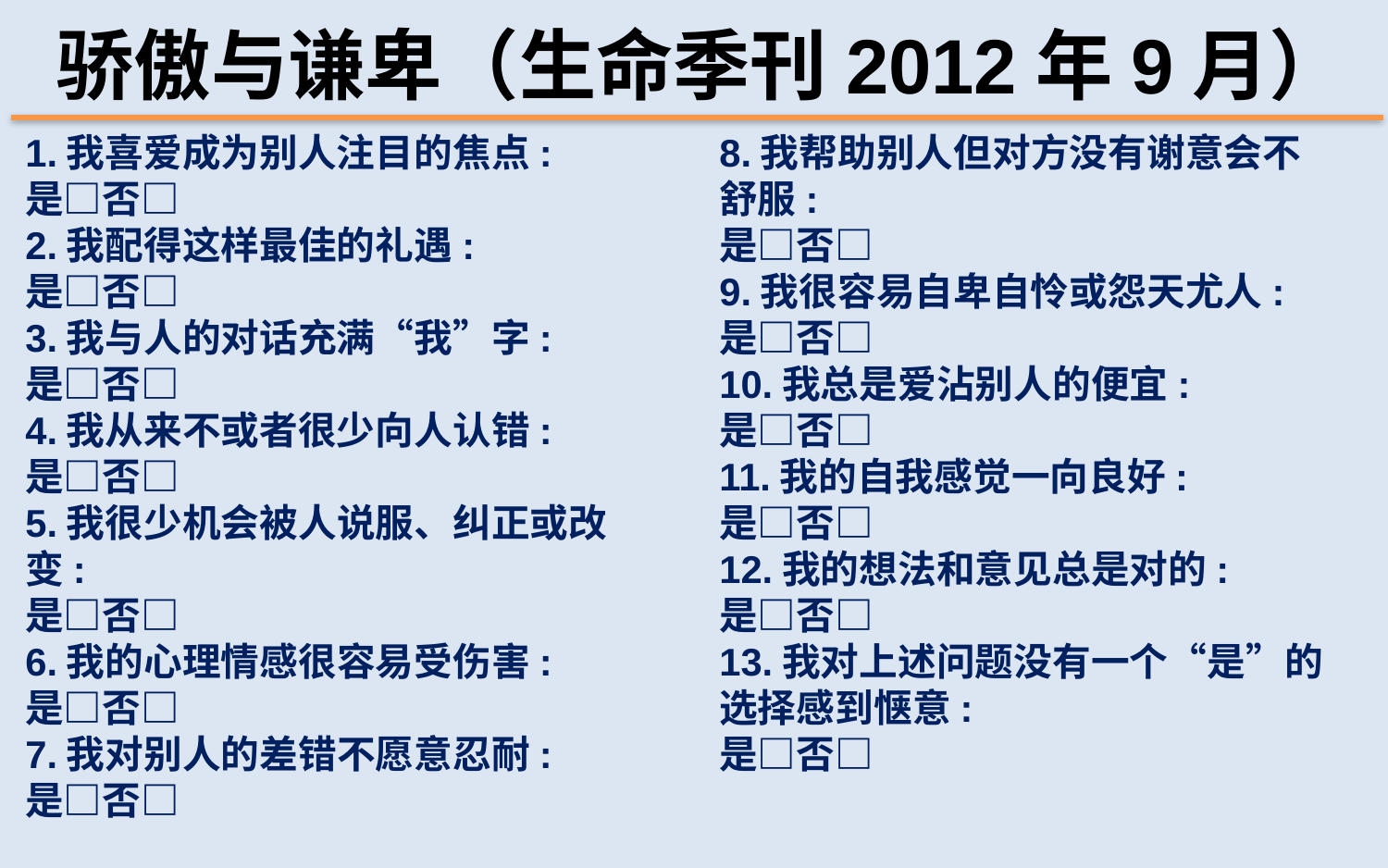

骄傲与谦卑（生命季刊2012年9月）
1.我喜爱成为别人注目的焦点:
是□否□
2.我配得这样最佳的礼遇:
是□否□
3.我与人的对话充满“我”字:
是□否□
4.我从来不或者很少向人认错:
是□否□
5.我很少机会被人说服、纠正或改变:
是□否□
6.我的心理情感很容易受伤害:
是□否□
7.我对别人的差错不愿意忍耐:
是□否□
8.我帮助别人但对方没有谢意会不舒服:
是□否□
9.我很容易自卑自怜或怨天尤人:
是□否□
10.我总是爱沾别人的便宜:
是□否□
11.我的自我感觉一向良好:
是□否□
12.我的想法和意见总是对的:
是□否□
13.我对上述问题没有一个“是”的选择感到惬意:
是□否□